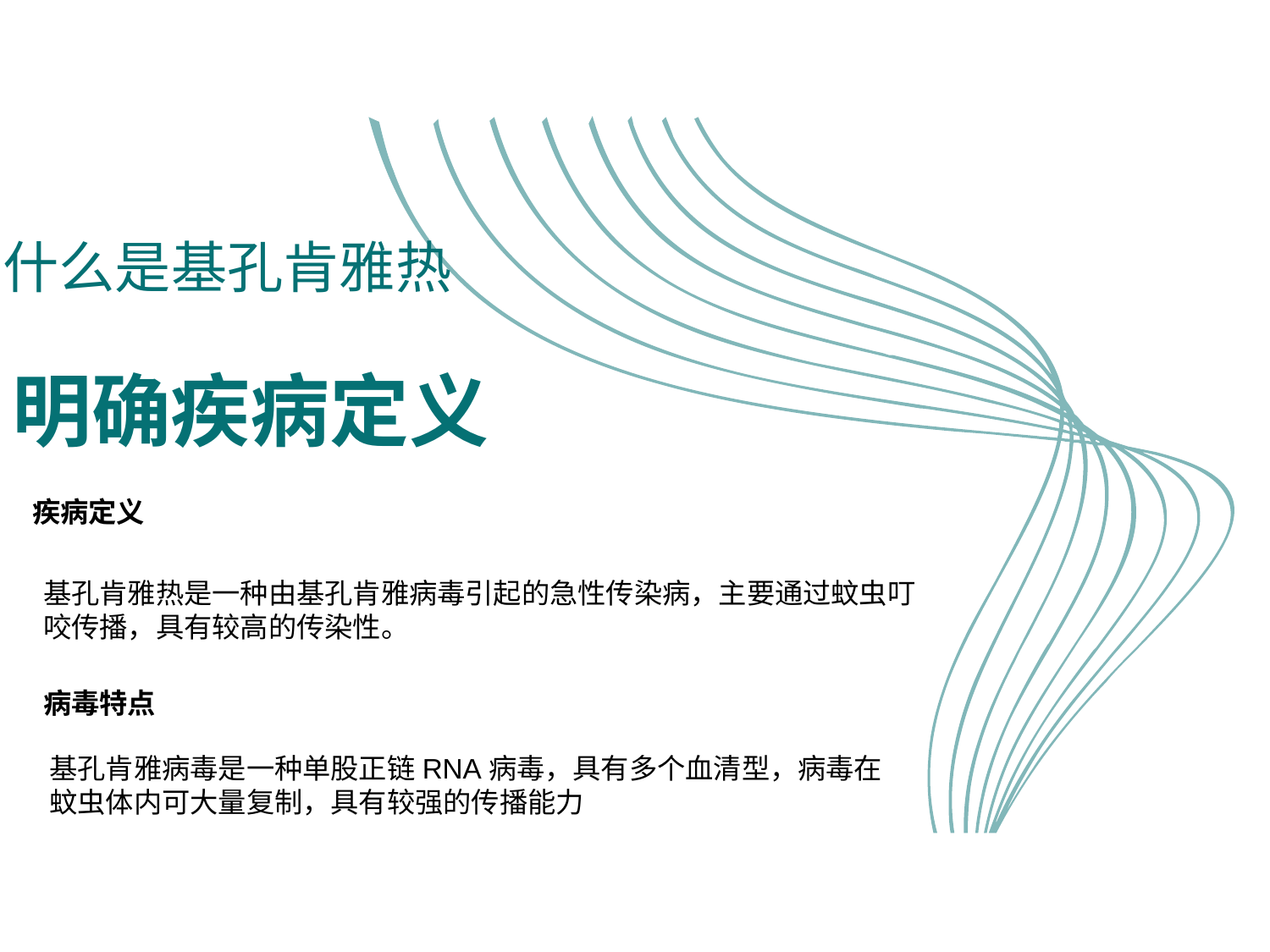

什么是基孔肯雅热
# 明确疾病定义
疾病定义
基孔肯雅热是一种由基孔肯雅病毒引起的急性传染病，主要通过蚊虫叮咬传播，具有较高的传染性。
病毒特点
基孔肯雅病毒是一种单股正链RNA病毒，具有多个血清型，病毒在蚊虫体内可大量复制，具有较强的传播能力